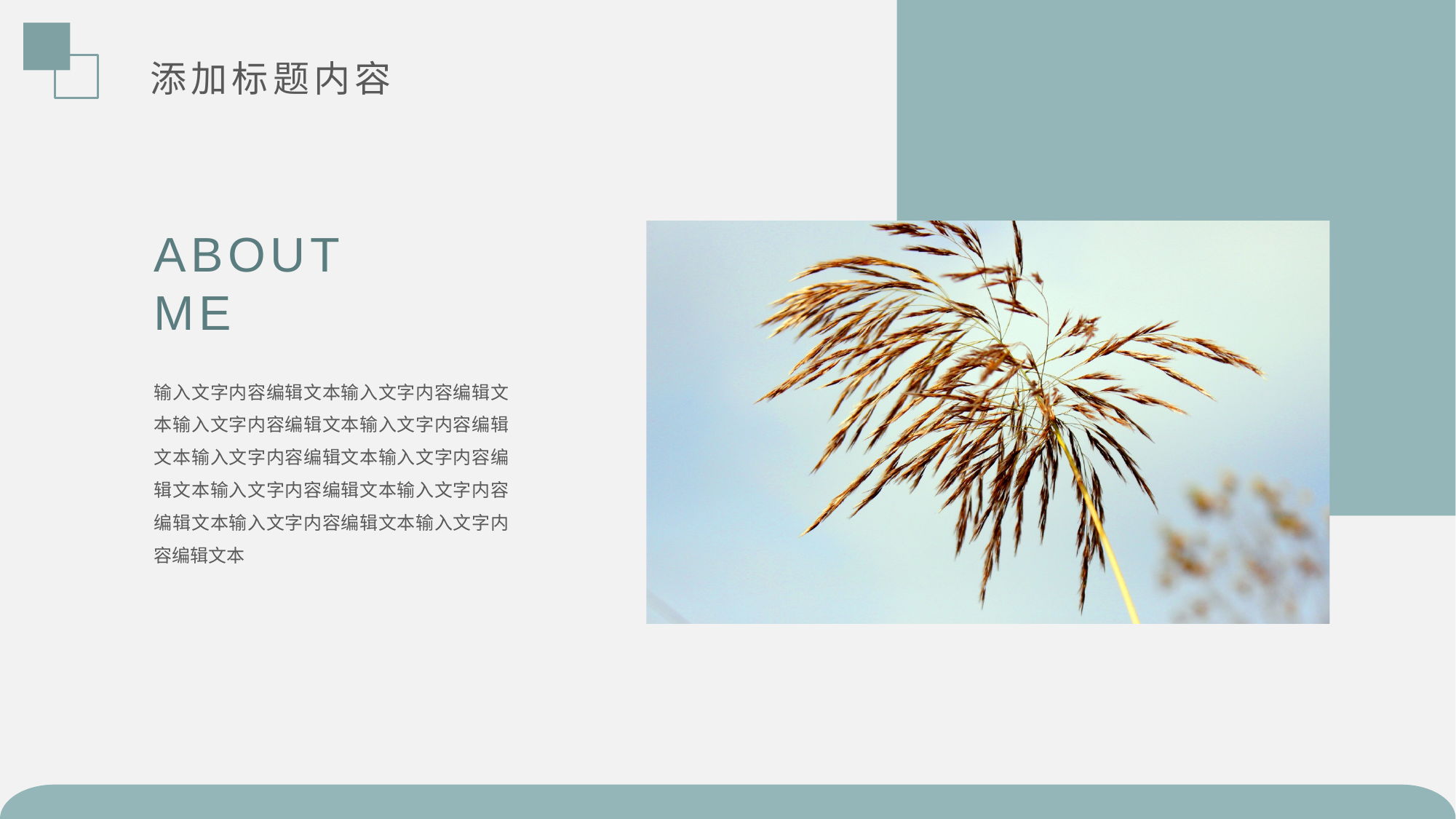

添加标题内容
ABOUT
ME

输入文字内容编辑文本输入文字内容编辑文本输入文字内容编辑文本输入文字内容编辑文本输入文字内容编辑文本输入文字内容编辑文本输入文字内容编辑文本输入文字内容编辑文本输入文字内容编辑文本输入文字内容编辑文本